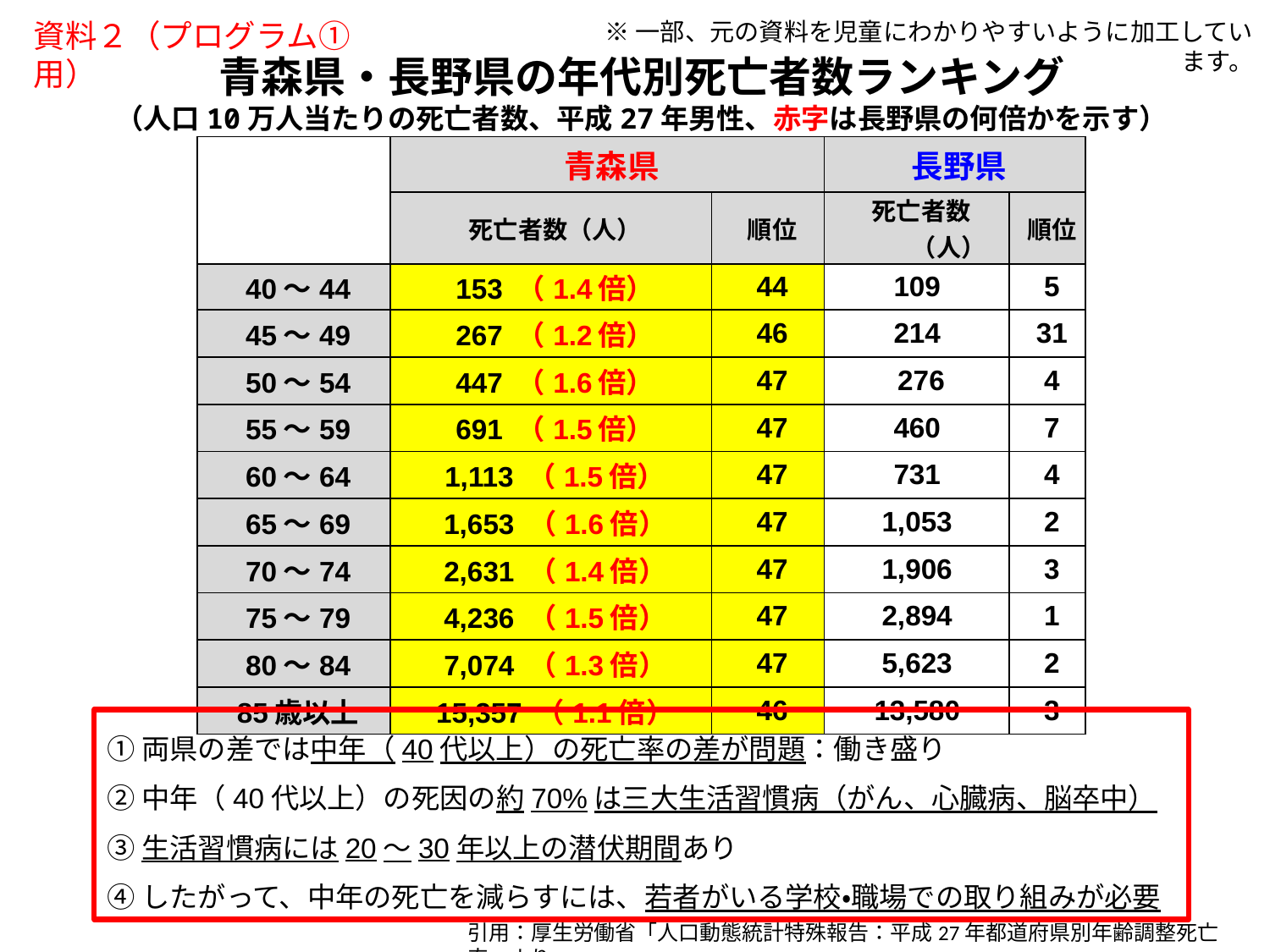

資料２（プログラム①用）
※一部、元の資料を児童にわかりやすいように加工しています。
# 青森県・長野県の年代別死亡者数ランキング （人口10万人当たりの死亡者数、平成27年男性、赤字は長野県の何倍かを示す）
|  | 青森県 |  | 長野県 |  |
| --- | --- | --- | --- | --- |
|  | 死亡者数（人） | 順位 | 死亡者数（人） | 順位 |
| 40～44 | 153 （1.4倍） | 44 | 109 | 5 |
| 45～49 | 267 （1.2倍） | 46 | 214 | 31 |
| 50～54 | 447 （1.6倍） | 47 | 276 | 4 |
| 55～59 | 691 （1.5倍） | 47 | 460 | 7 |
| 60～64 | 1,113 （1.5倍） | 47 | 731 | 4 |
| 65～69 | 1,653 （1.6倍） | 47 | 1,053 | 2 |
| 70～74 | 2,631 （1.4倍） | 47 | 1,906 | 3 |
| 75～79 | 4,236 （1.5倍） | 47 | 2,894 | 1 |
| 80～84 | 7,074 （1.3倍） | 47 | 5,623 | 2 |
| 85歳以上 | 15,357 （1.1倍） | 46 | 13,580 | 3 |
①両県の差では中年（40代以上）の死亡率の差が問題：働き盛り
②中年（40代以上）の死因の約70%は三大生活習慣病（がん、心臓病、脳卒中）
③生活習慣病には20～30年以上の潜伏期間あり
④したがって、中年の死亡を減らすには、若者がいる学校・職場での取り組みが必要
引用：厚生労働省「人口動態統計特殊報告：平成27年都道府県別年齢調整死亡率」より